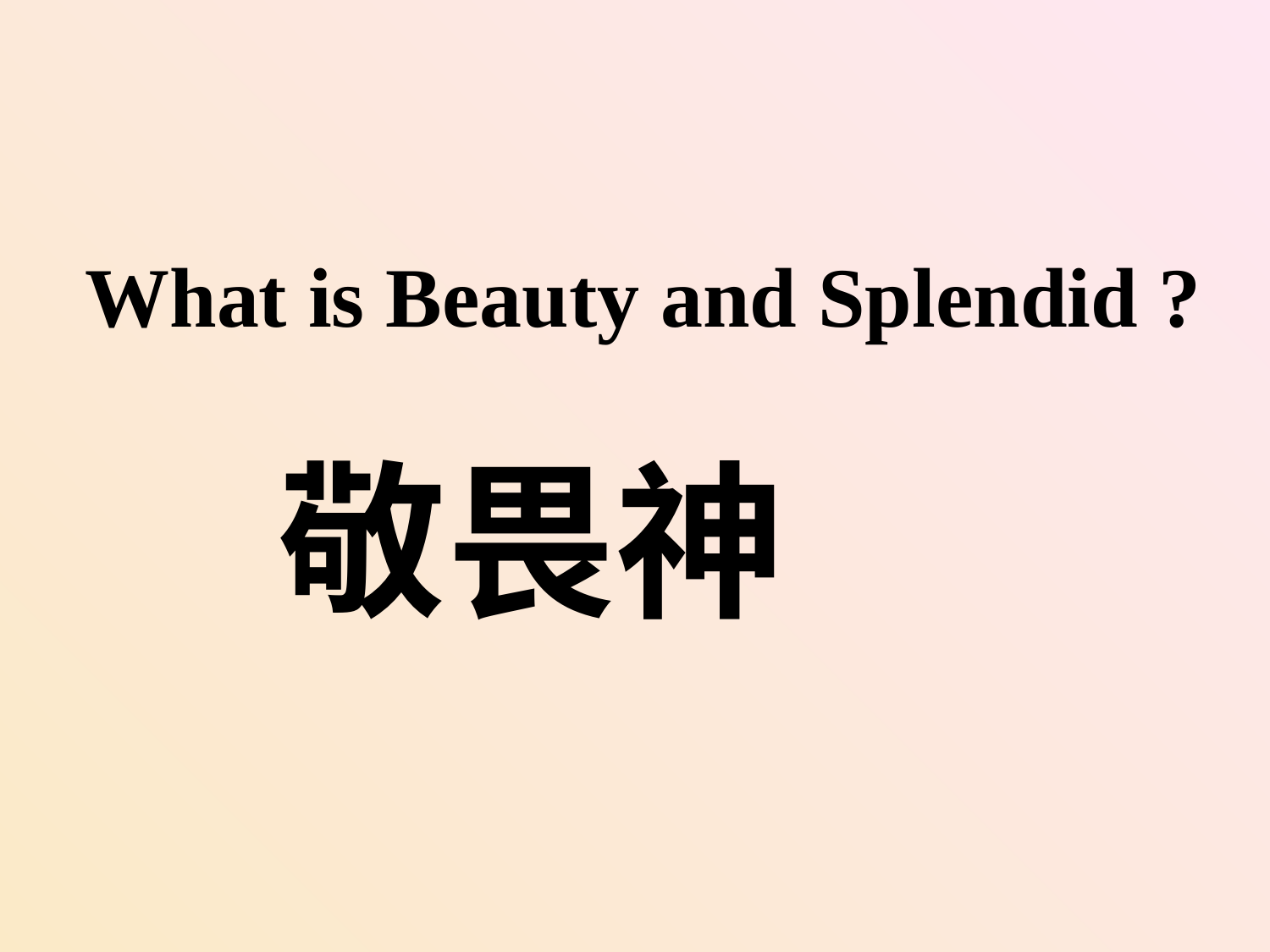

What is Beauty and Splendid ?
敬畏神